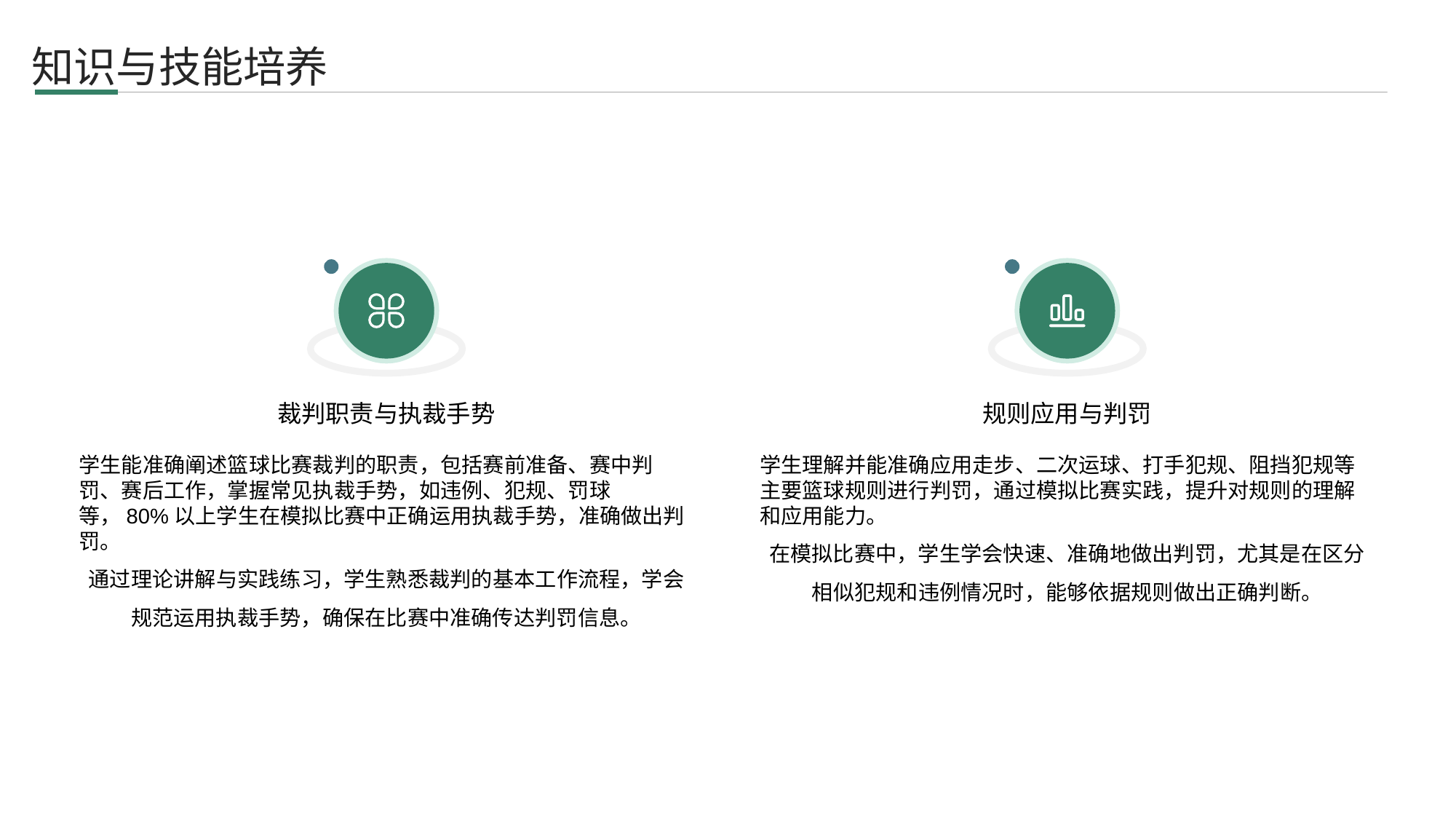

知识与技能培养

裁判职责与执裁手势
规则应用与判罚
学生能准确阐述篮球比赛裁判的职责，包括赛前准备、赛中判罚、赛后工作，掌握常见执裁手势，如违例、犯规、罚球等，80%以上学生在模拟比赛中正确运用执裁手势，准确做出判罚。
通过理论讲解与实践练习，学生熟悉裁判的基本工作流程，学会规范运用执裁手势，确保在比赛中准确传达判罚信息。
学生理解并能准确应用走步、二次运球、打手犯规、阻挡犯规等主要篮球规则进行判罚，通过模拟比赛实践，提升对规则的理解和应用能力。
在模拟比赛中，学生学会快速、准确地做出判罚，尤其是在区分相似犯规和违例情况时，能够依据规则做出正确判断。